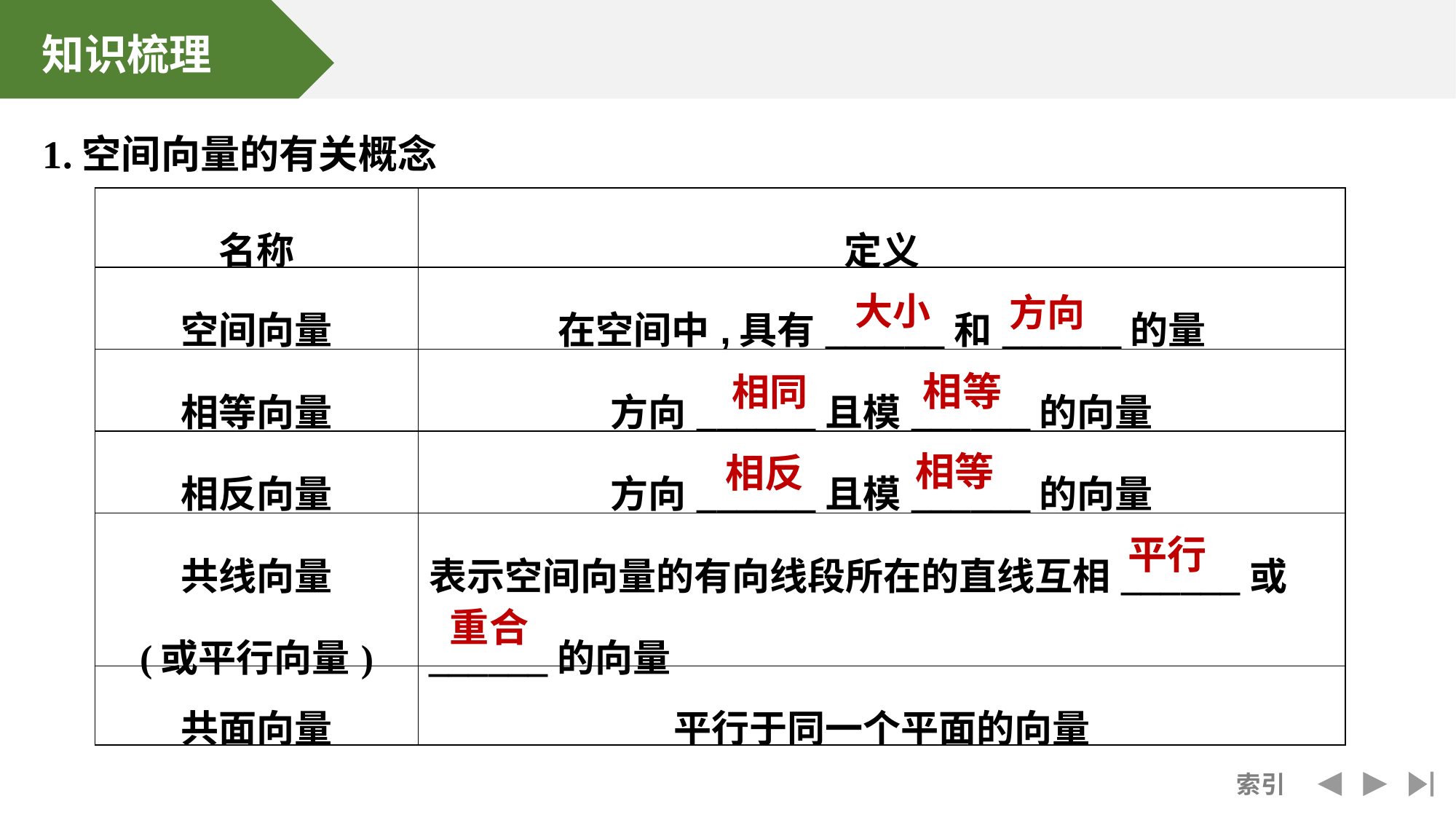

1.空间向量的有关概念
| 名称 | 定义 |
| --- | --- |
| 空间向量 | 在空间中,具有\_\_\_\_\_\_和\_\_\_\_\_\_的量 |
| 相等向量 | 方向\_\_\_\_\_\_且模\_\_\_\_\_\_的向量 |
| 相反向量 | 方向\_\_\_\_\_\_且模\_\_\_\_\_\_的向量 |
| 共线向量 (或平行向量) | 表示空间向量的有向线段所在的直线互相\_\_\_\_\_\_或\_\_\_\_\_\_的向量 |
| 共面向量 | 平行于同一个平面的向量 |
大小
方向
相等
相同
相等
相反
平行
重合